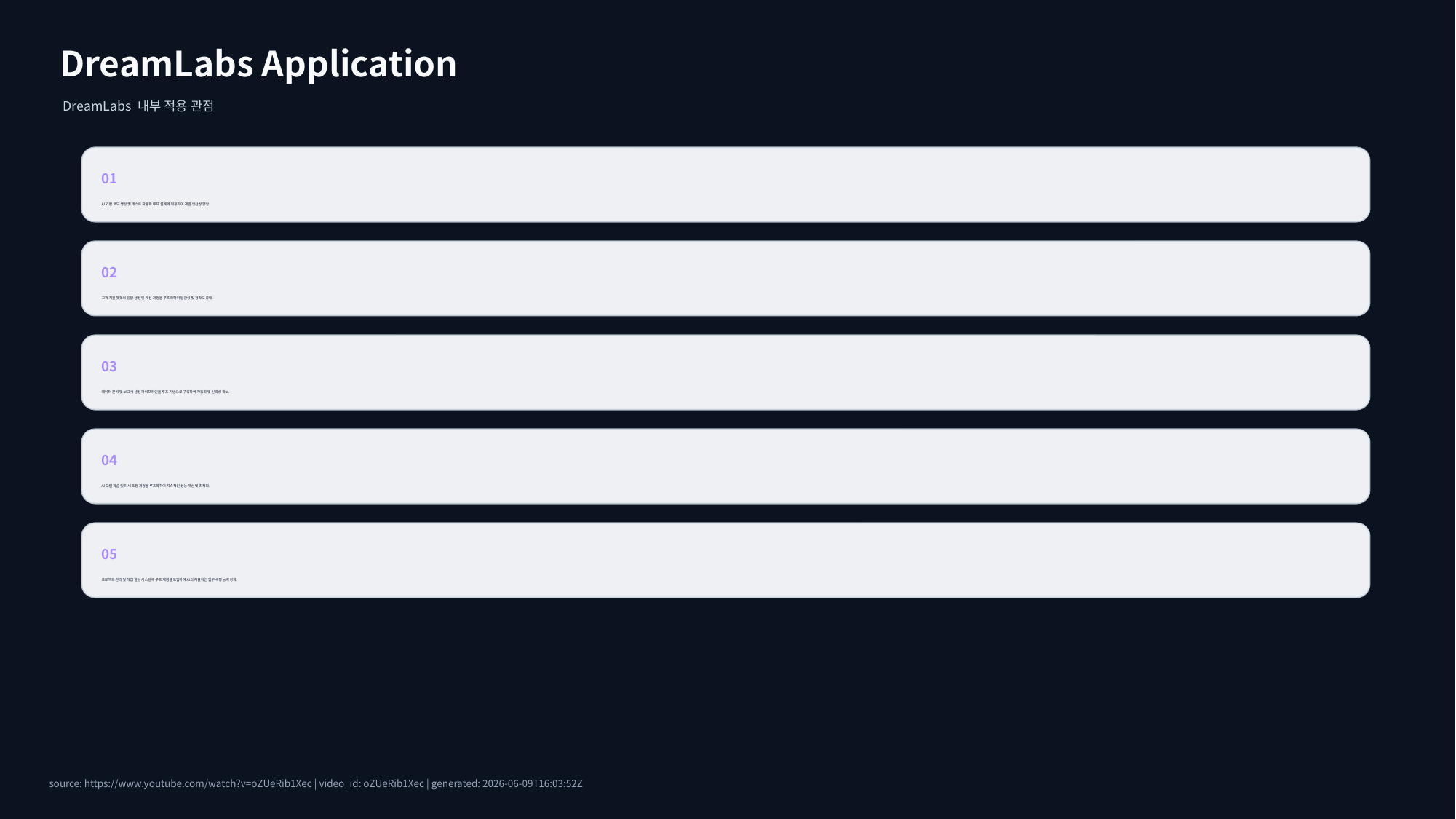

DreamLabs Application
DreamLabs 내부 적용 관점

01
AI 기반 코드 생성 및 테스트 자동화 루프 설계에 적용하여 개발 생산성 향상.

02
고객 지원 챗봇의 응답 생성 및 개선 과정을 루프화하여 일관성 및 정확도 증대.

03
데이터 분석 및 보고서 생성 파이프라인을 루프 기반으로 구축하여 자동화 및 신뢰성 확보.

04
AI 모델 학습 및 미세 조정 과정을 루프화하여 지속적인 성능 개선 및 최적화.

05
프로젝트 관리 및 작업 할당 시스템에 루프 개념을 도입하여 AI의 자율적인 업무 수행 능력 강화.
source: https://www.youtube.com/watch?v=oZUeRib1Xec | video_id: oZUeRib1Xec | generated: 2026-06-09T16:03:52Z